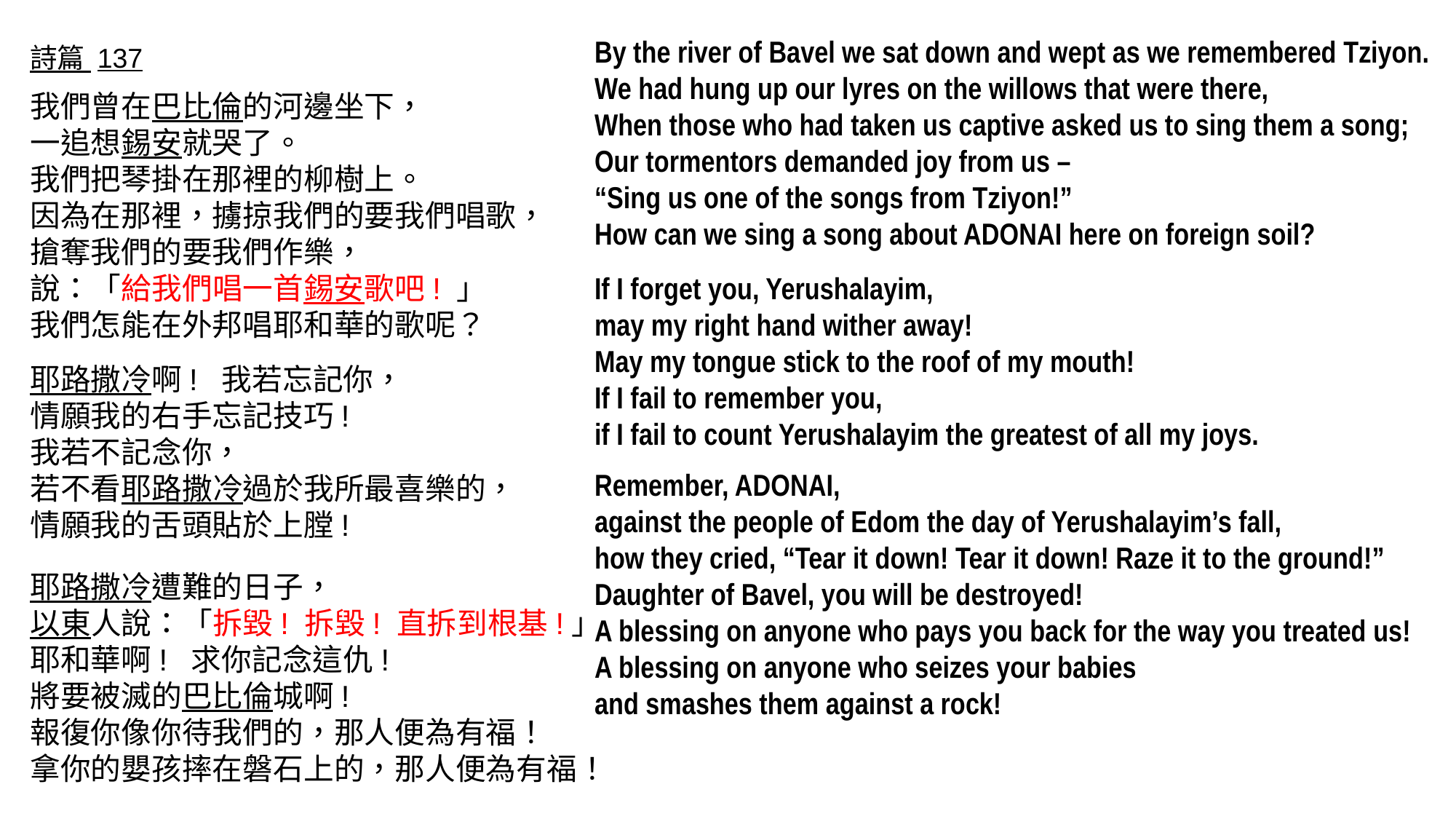

詩篇 137

我們曾在巴比倫的河邊坐下，
一追想錫安就哭了。
我們把琴掛在那裡的柳樹上。
因為在那裡，擄掠我們的要我們唱歌，
搶奪我們的要我們作樂，
說：「給我們唱一首錫安歌吧! 」
我們怎能在外邦唱耶和華的歌呢？

耶路撒冷啊!  我若忘記你，
情願我的右手忘記技巧!
我若不記念你，
若不看耶路撒冷過於我所最喜樂的，
情願我的舌頭貼於上膛!

耶路撒冷遭難的日子，
以東人說：「拆毀! 拆毀! 直拆到根基!」
耶和華啊!  求你記念這仇!
將要被滅的巴比倫城啊!
報復你像你待我們的，那人便為有福！
拿你的嬰孩摔在磐石上的，那人便為有福！
By the river of Bavel we sat down and wept as we remembered Tziyon.
We had hung up our lyres on the willows that were there,
When those who had taken us captive asked us to sing them a song;
Our tormentors demanded joy from us –
“Sing us one of the songs from Tziyon!”
How can we sing a song about ADONAI here on foreign soil?

If I forget you, Yerushalayim,
may my right hand wither away!
May my tongue stick to the roof of my mouth!
If I fail to remember you,
if I fail to count Yerushalayim the greatest of all my joys.

Remember, ADONAI,
against the people of Edom the day of Yerushalayim’s fall,
how they cried, “Tear it down! Tear it down! Raze it to the ground!”
Daughter of Bavel, you will be destroyed!
A blessing on anyone who pays you back for the way you treated us!
A blessing on anyone who seizes your babies
and smashes them against a rock!